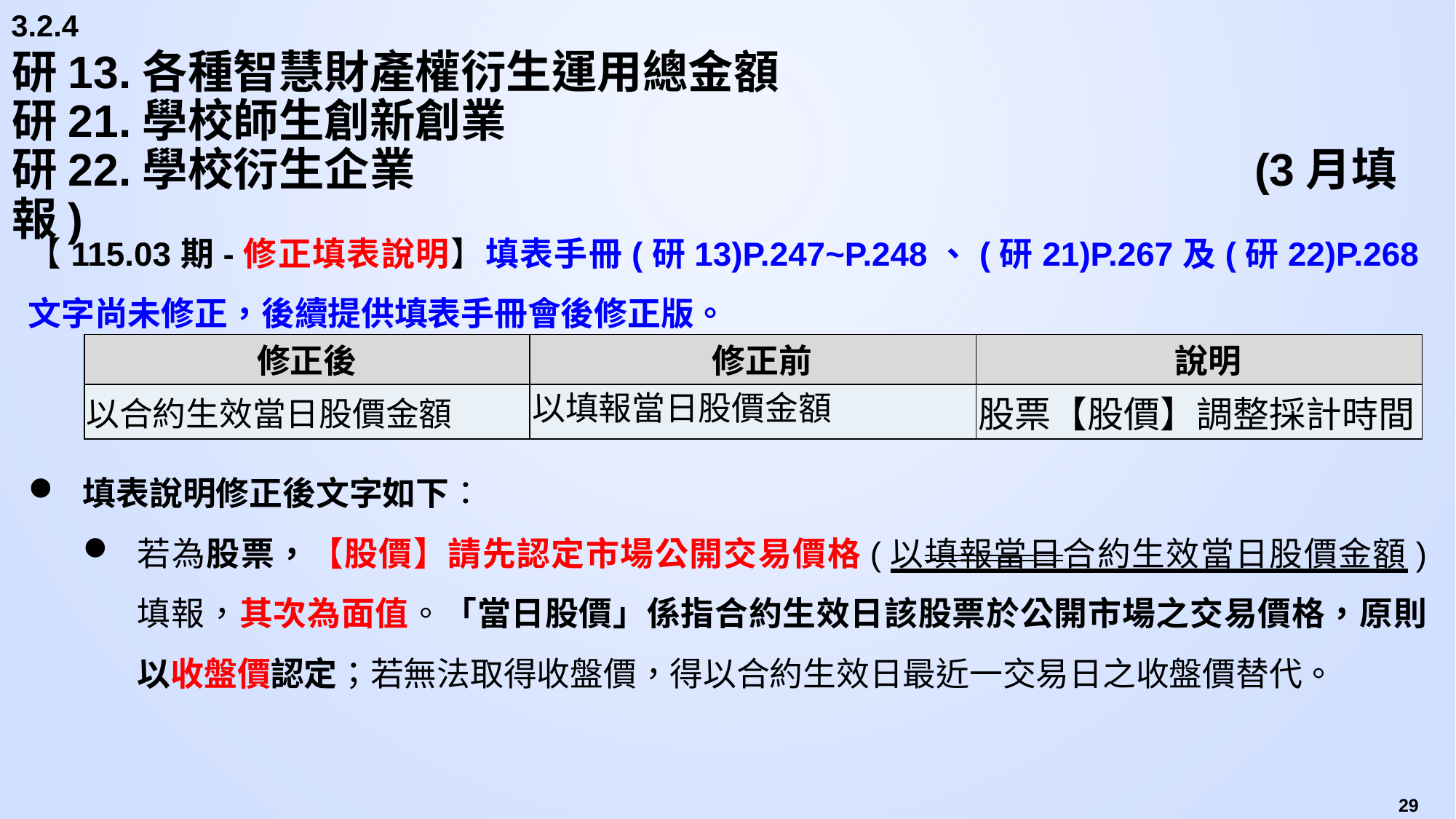

3.2.4
# 研13.各種智慧財產權衍生運用總金額 研21.學校師生創新創業 研22.學校衍生企業	    	    	    					   (3月填報)
【115.03期-修正填表說明】填表手冊(研13)P.247~P.248、(研21)P.267及(研22)P.268文字尚未修正，後續提供填表手冊會後修正版。

填表說明修正後文字如下：
若為股票，【股價】請先認定市場公開交易價格(以填報當日合約生效當日股價金額) 填報，其次為面值。「當日股價」係指合約生效日該股票於公開市場之交易價格，原則以收盤價認定；若無法取得收盤價，得以合約生效日最近一交易日之收盤價替代。
| 修正後 | 修正前 | 說明 |
| --- | --- | --- |
| 以合約生效當日股價金額 | 以填報當日股價金額 | 股票【股價】調整採計時間 |